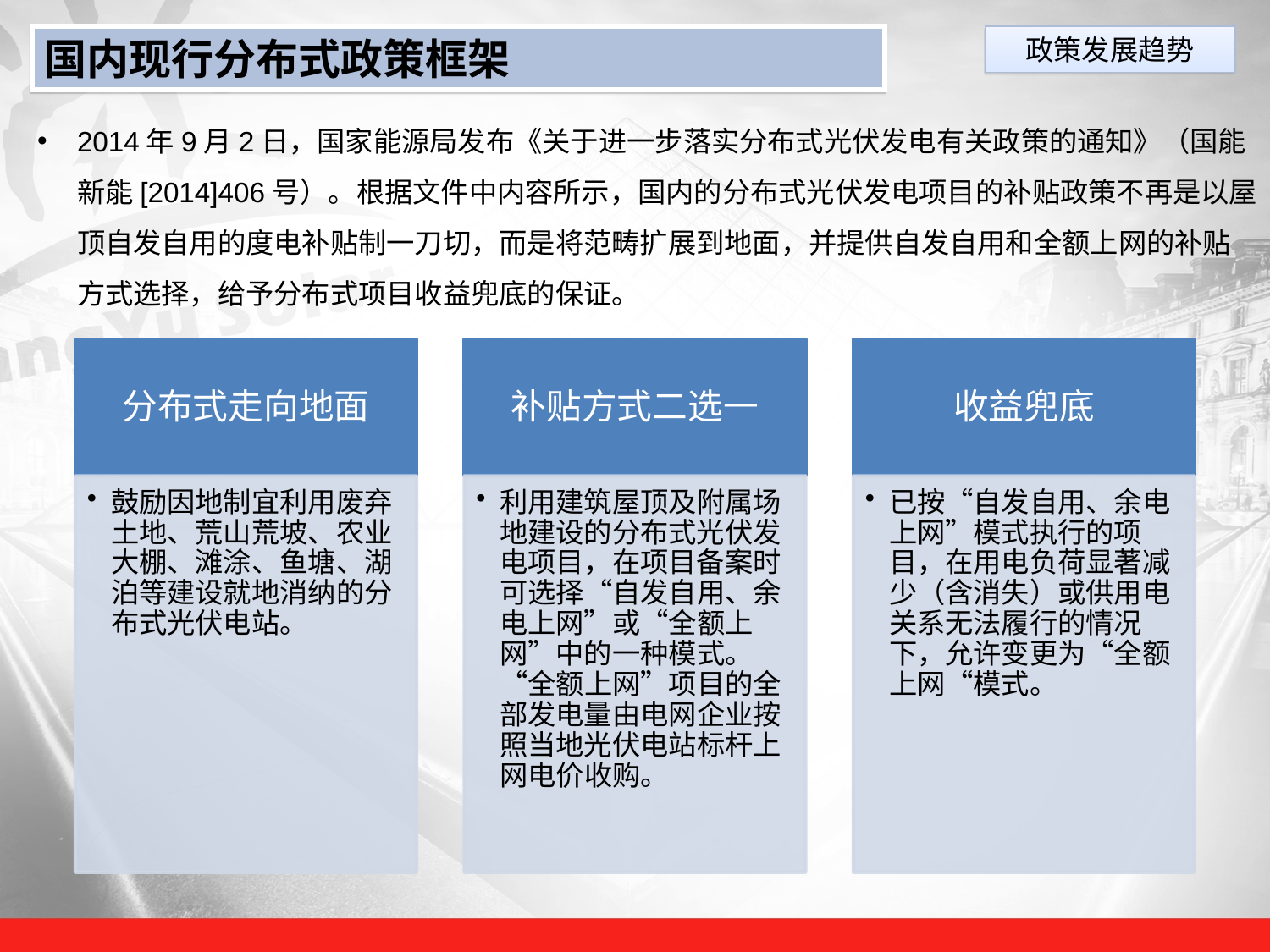

国内现行分布式政策框架
政策发展趋势
2014年9月2日，国家能源局发布《关于进一步落实分布式光伏发电有关政策的通知》（国能新能[2014]406号）。根据文件中内容所示，国内的分布式光伏发电项目的补贴政策不再是以屋顶自发自用的度电补贴制一刀切，而是将范畴扩展到地面，并提供自发自用和全额上网的补贴方式选择，给予分布式项目收益兜底的保证。
分布式走向地面
鼓励因地制宜利用废弃土地、荒山荒坡、农业大棚、滩涂、鱼塘、湖泊等建设就地消纳的分布式光伏电站。
补贴方式二选一
利用建筑屋顶及附属场地建设的分布式光伏发电项目，在项目备案时可选择“自发自用、余电上网”或“全额上网”中的一种模式。“全额上网”项目的全部发电量由电网企业按照当地光伏电站标杆上网电价收购。
收益兜底
已按“自发自用、余电上网”模式执行的项目，在用电负荷显著减少（含消失）或供用电关系无法履行的情况下，允许变更为“全额上网“模式。